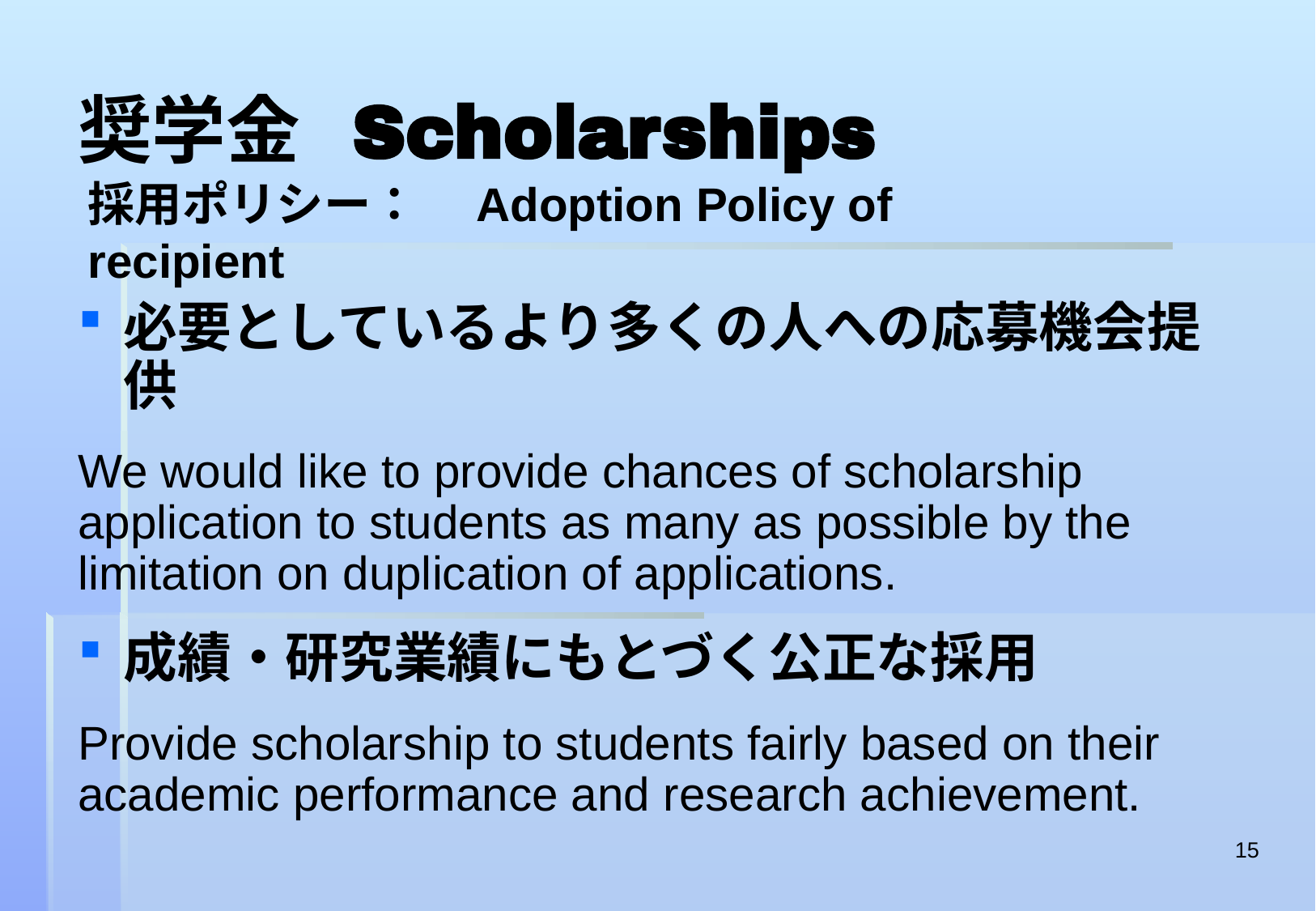

# 奨学金  Scholarships
採用ポリシー：　Adoption Policy of recipient
必要としているより多くの人への応募機会提供
We would like to provide chances of scholarship application to students as many as possible by the limitation on duplication of applications.
成績・研究業績にもとづく公正な採用
Provide scholarship to students fairly based on their academic performance and research achievement.

15